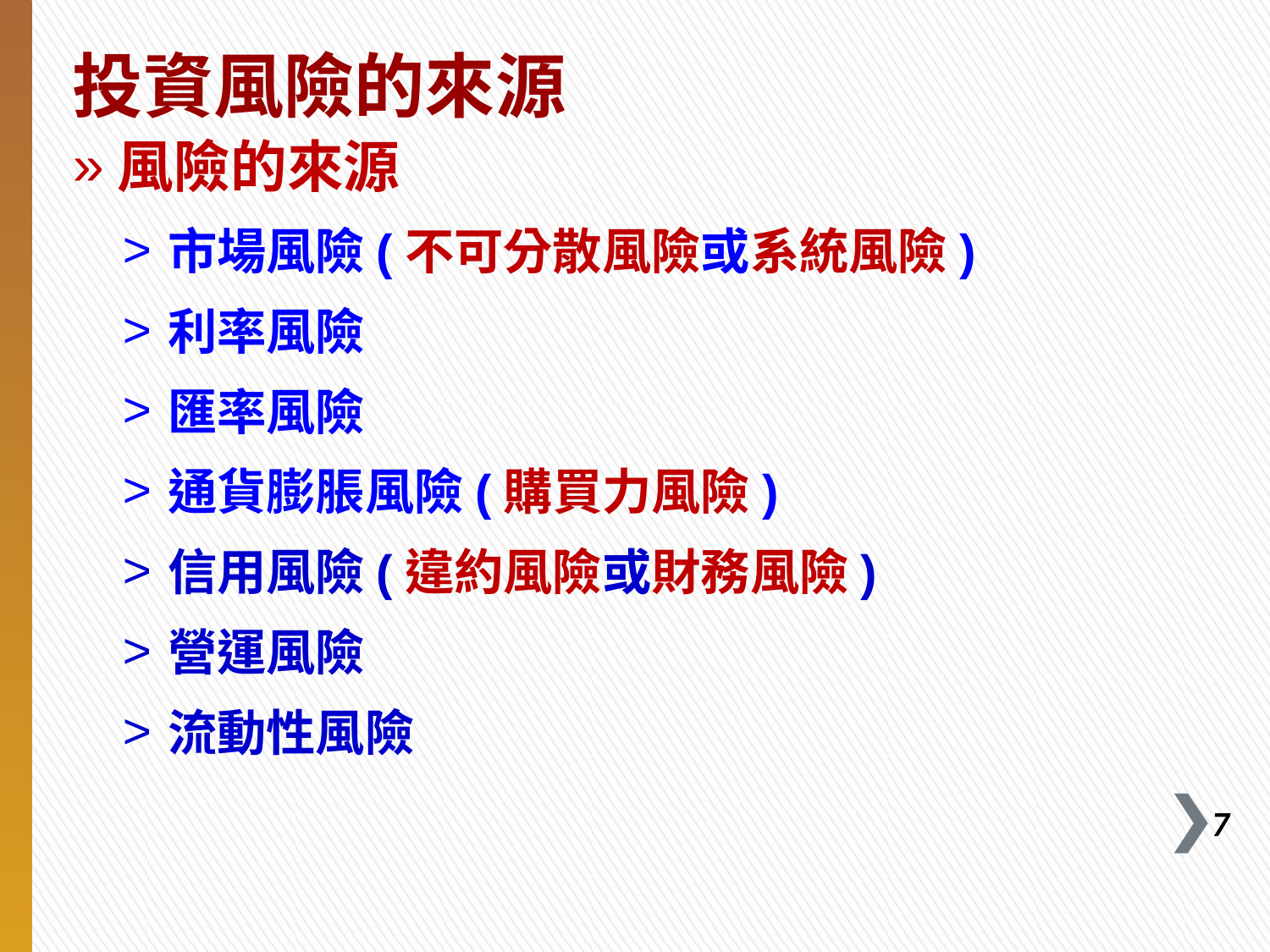

# 投資風險的來源
風險的來源
市場風險(不可分散風險或系統風險)
利率風險
匯率風險
通貨膨脹風險(購買力風險)
信用風險(違約風險或財務風險)
營運風險
流動性風險

7